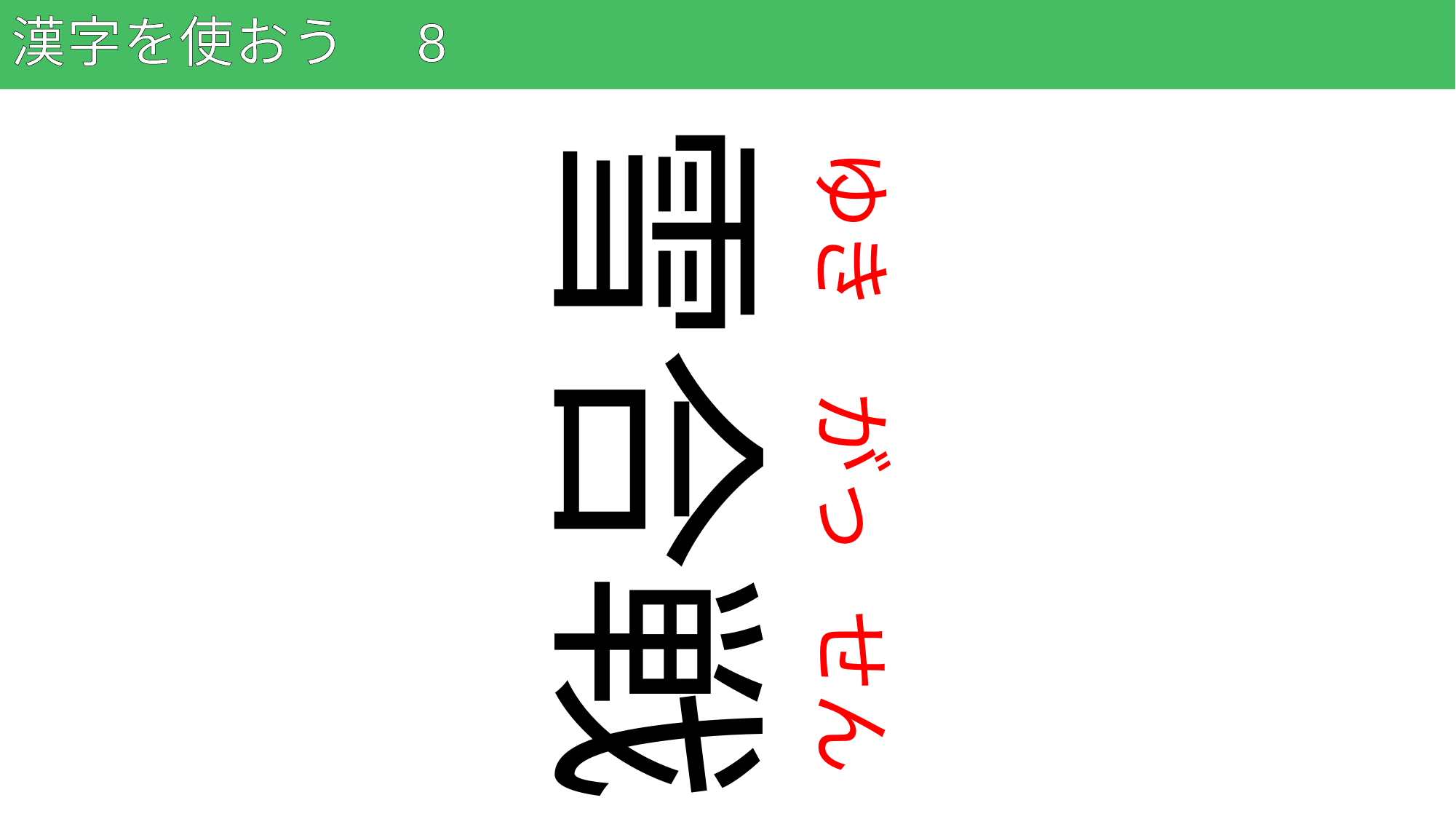

# 漢字を使おう　8
58
雪合戦
ゆき
がっ
せん